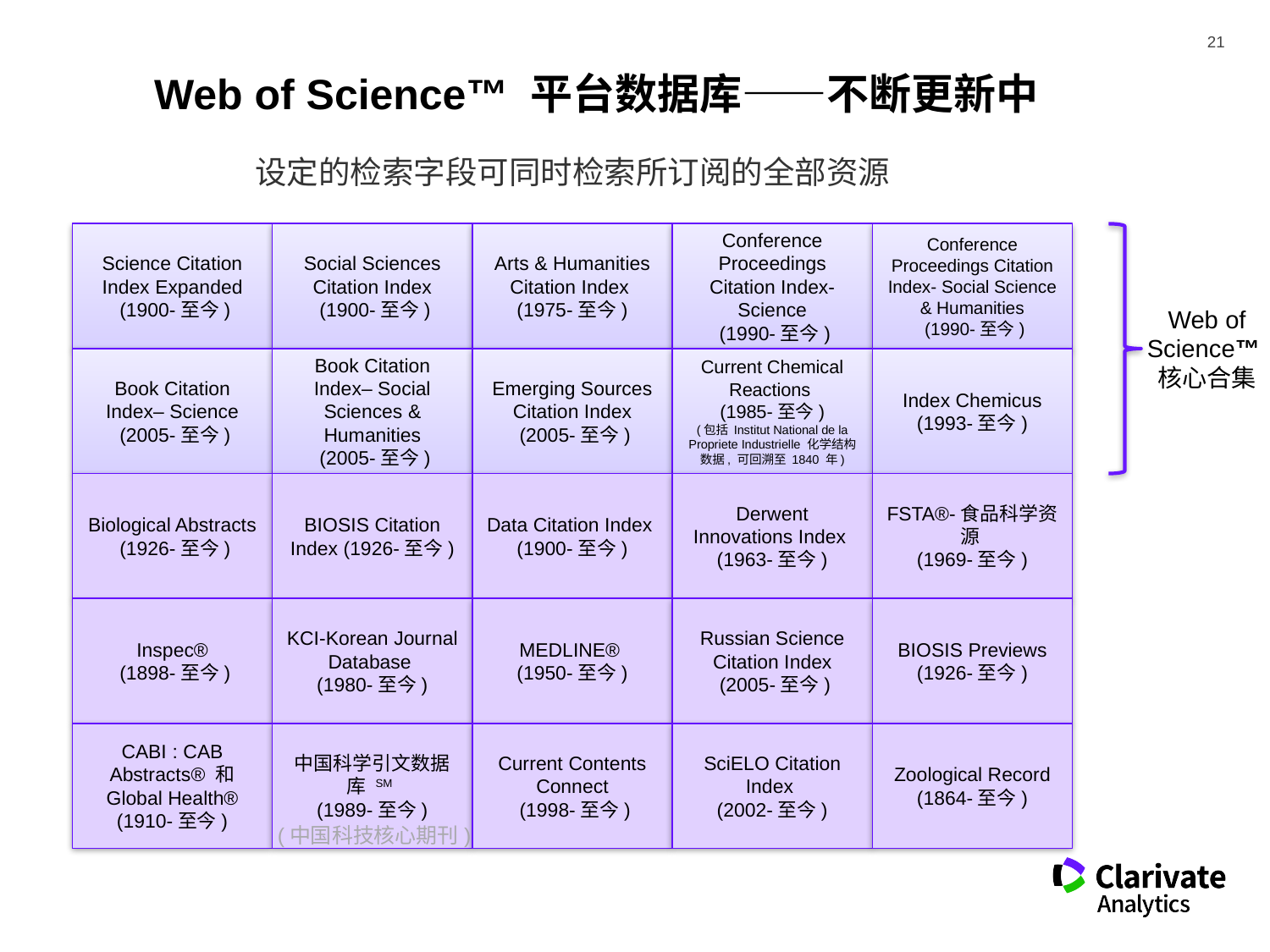

Web of Science™ 平台数据库——不断更新中
设定的检索字段可同时检索所订阅的全部资源
Science Citation Index Expanded
 (1900-至今)
Social Sciences Citation Index
 (1900-至今)
Arts & Humanities Citation Index
(1975-至今)
Conference Proceedings Citation Index- Science
 (1990-至今)
Conference Proceedings Citation Index- Social Science & Humanities
 (1990-至今)

Web of Science™
核心合集
Book Citation Index– Science
 (2005-至今)
Book Citation Index– Social Sciences & Humanities
 (2005-至今)
Emerging Sources Citation Index
 (2005-至今)
Current Chemical Reactions
(1985-至今)
(包括 Institut National de la Propriete Industrielle 化学结构数据, 可回溯至 1840 年)
Index Chemicus (1993-至今)
Biological Abstracts
 (1926-至今)
BIOSIS Citation Index (1926-至今)
Data Citation Index
(1900-至今)
Derwent Innovations Index
(1963-至今)
FSTA®-食品科学资源
(1969-至今)
Inspec®
 (1898-至今)
KCI-Korean Journal Database
(1980-至今)
MEDLINE®
(1950-至今)
Russian Science Citation Index
 (2005-至今)
BIOSIS Previews (1926-至今)
CABI : CAB Abstracts® 和 Global Health® (1910-至今)
中国科学引文数据库 SM
(1989-至今)
Current Contents Connect
 (1998-至今)
SciELO Citation Index
(2002-至今)
Zoological Record (1864-至今)
(中国科技核心期刊)